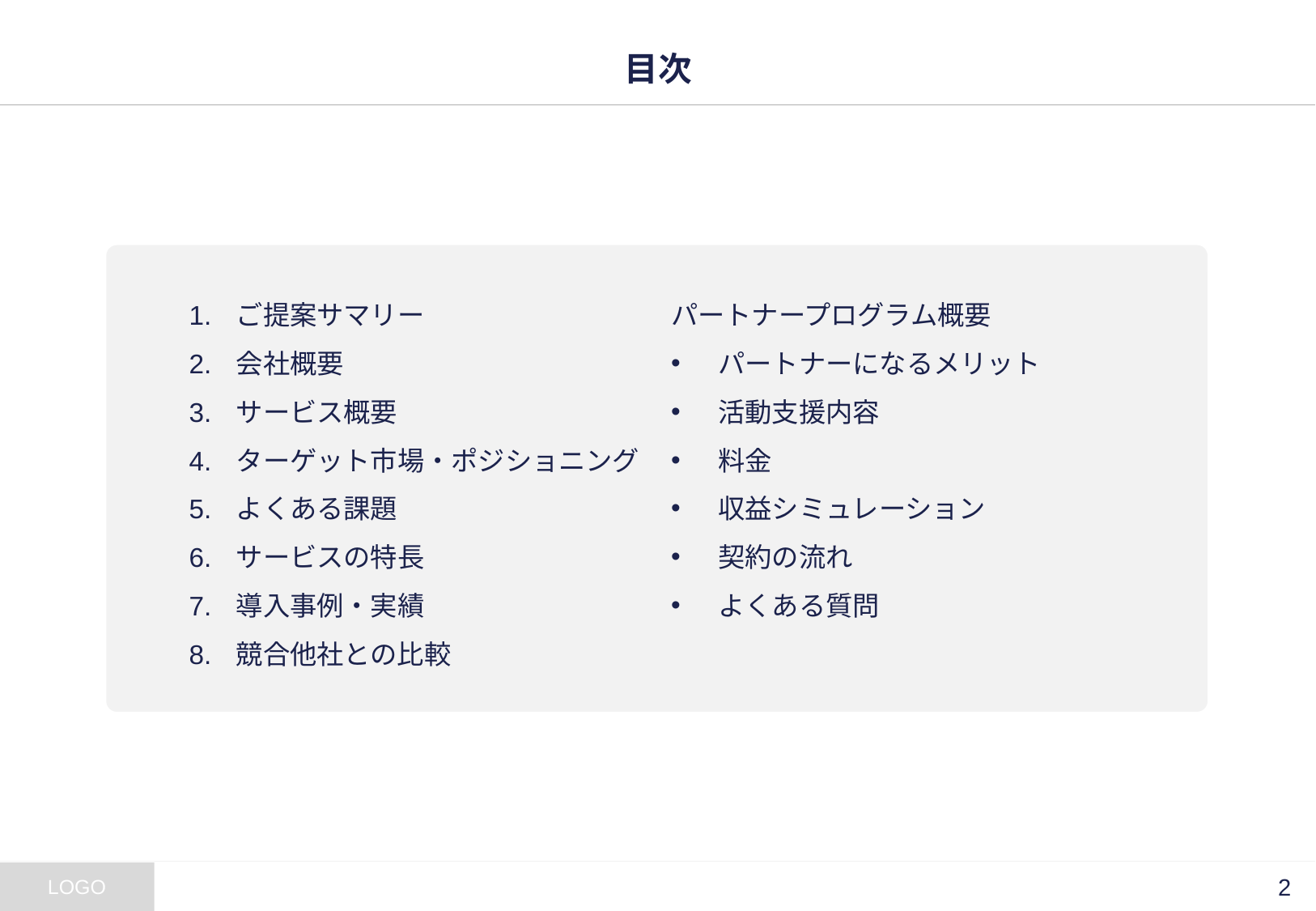

# 目次

ご提案サマリー
会社概要
サービス概要
ターゲット市場・ポジショニング
よくある課題
サービスの特長
導入事例・実績
競合他社との比較
パートナープログラム概要
パートナーになるメリット
活動支援内容
料金
収益シミュレーション
契約の流れ
よくある質問

2